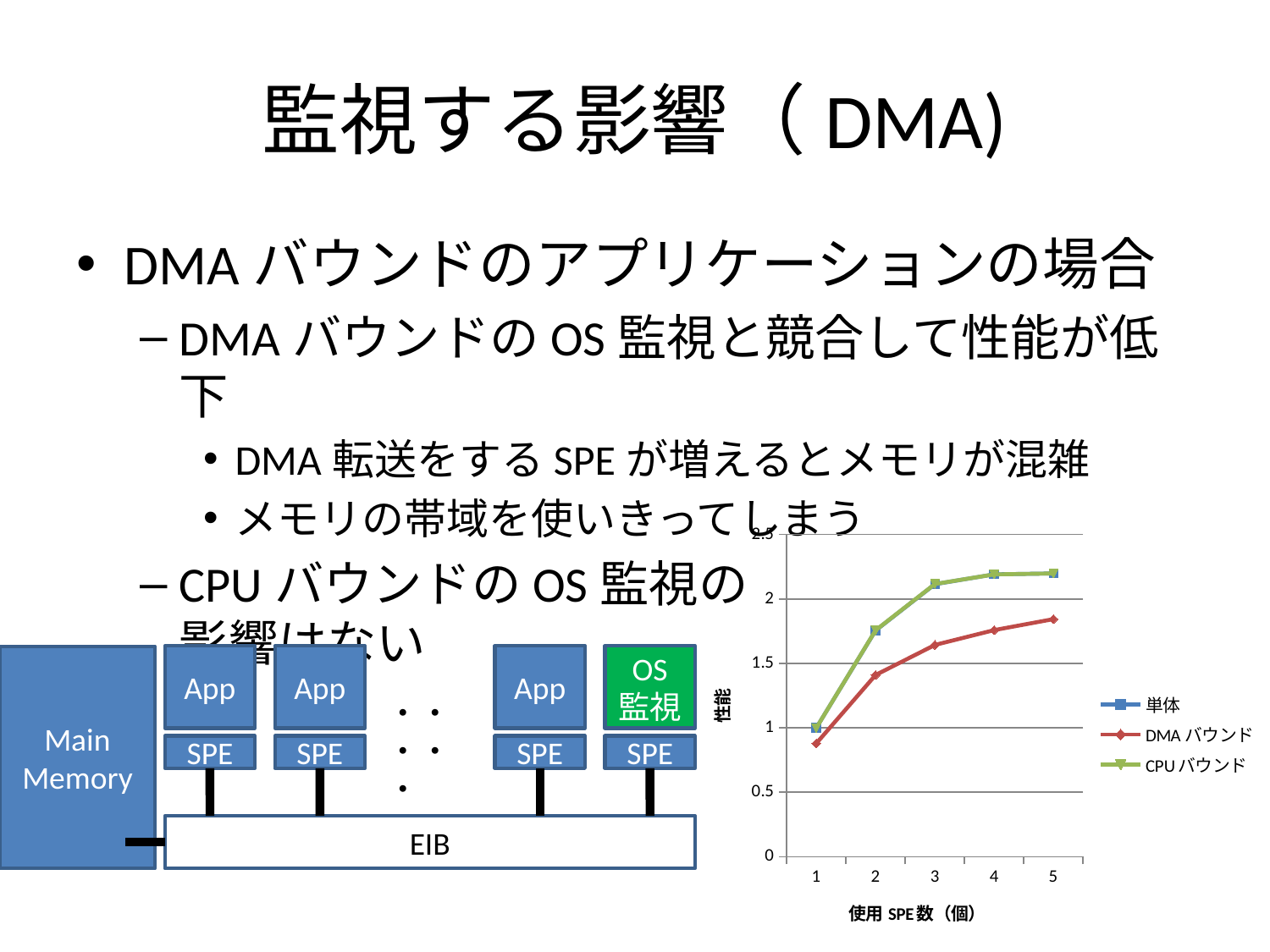

# 監視する影響（DMA)
DMAバウンドのアプリケーションの場合
DMAバウンドのOS監視と競合して性能が低下
DMA転送をするSPEが増えるとメモリが混雑
メモリの帯域を使いきってしまう
CPUバウンドのOS監視の
影響はない

### Chart

| Category | 単体 | DMAバウンド | CPUバウンド |
|---|---|---|---|
App
SPE
App
SPE
App
SPE
OS
監視
Main
Memory
・・・・・
SPE
EIB